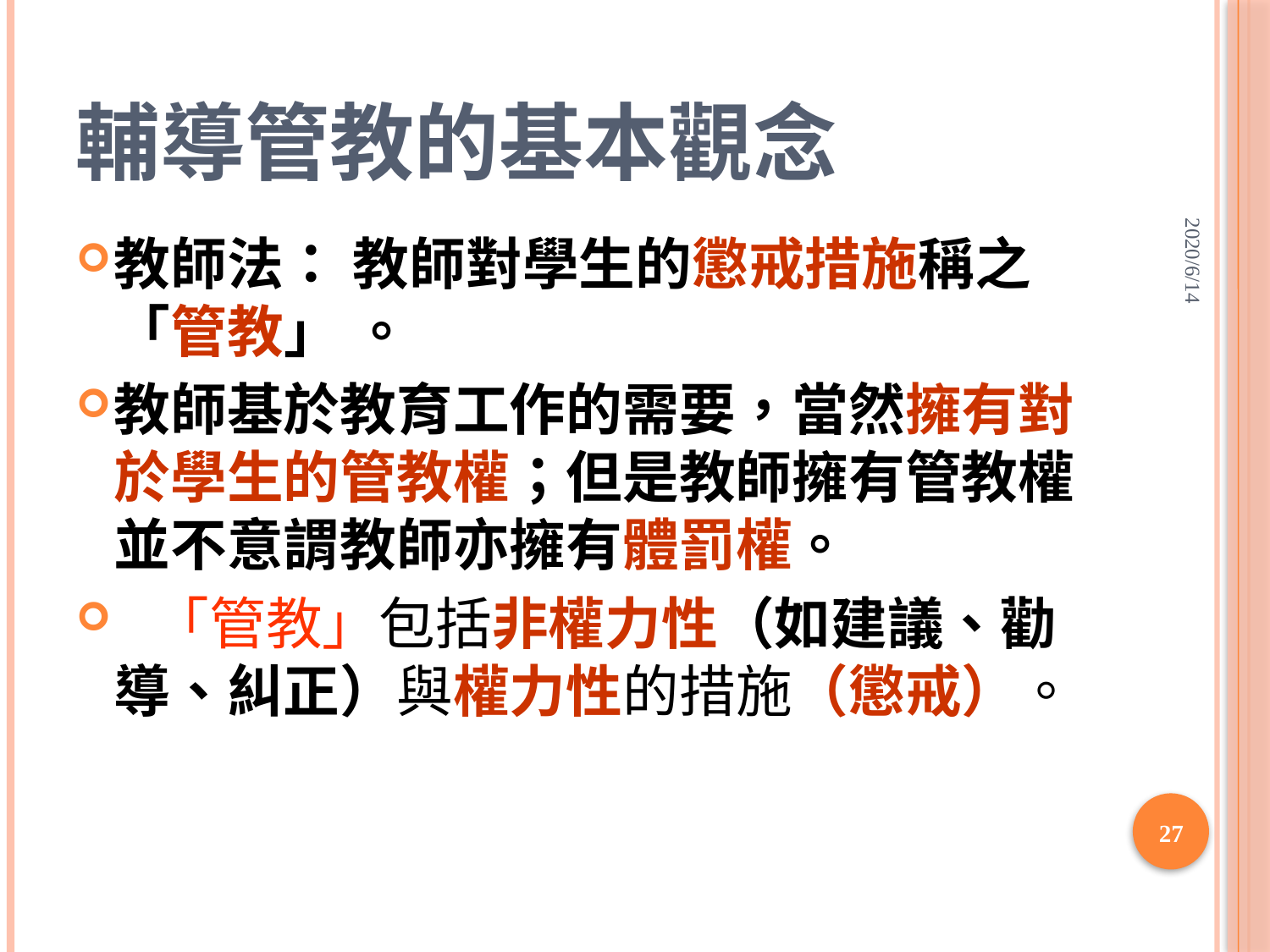

# 輔導管教的基本觀念
2020/6/14
教師法： 教師對學生的懲戒措施稱之「管教」 。
教師基於教育工作的需要，當然擁有對於學生的管教權；但是教師擁有管教權並不意謂教師亦擁有體罰權。
  「管教」包括非權力性（如建議、勸導、糾正）與權力性的措施（懲戒）。
27